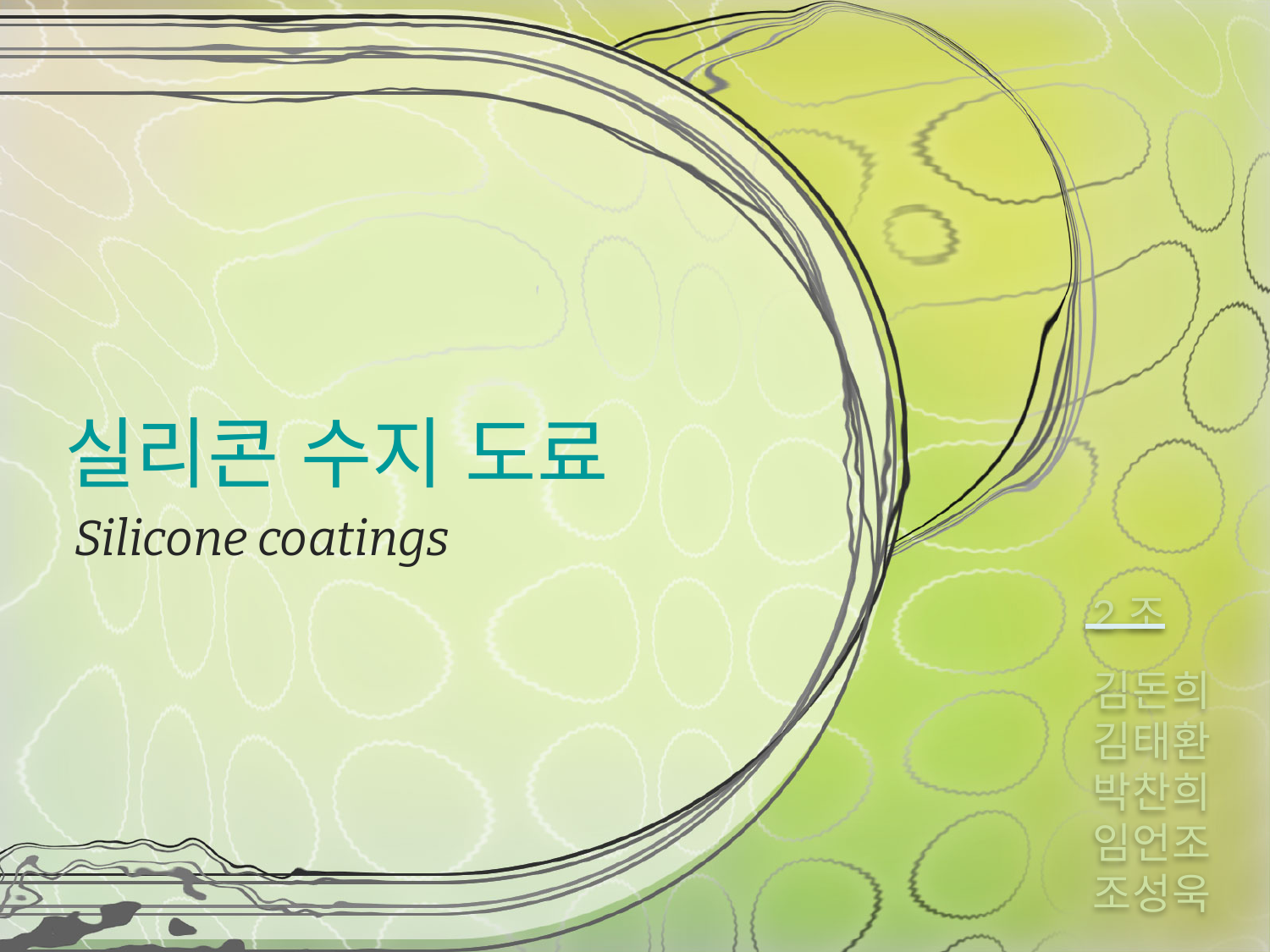

# 실리콘 수지 도료
 Silicone coatings
2조
김돈희
김태환
박찬희
임언조
조성욱